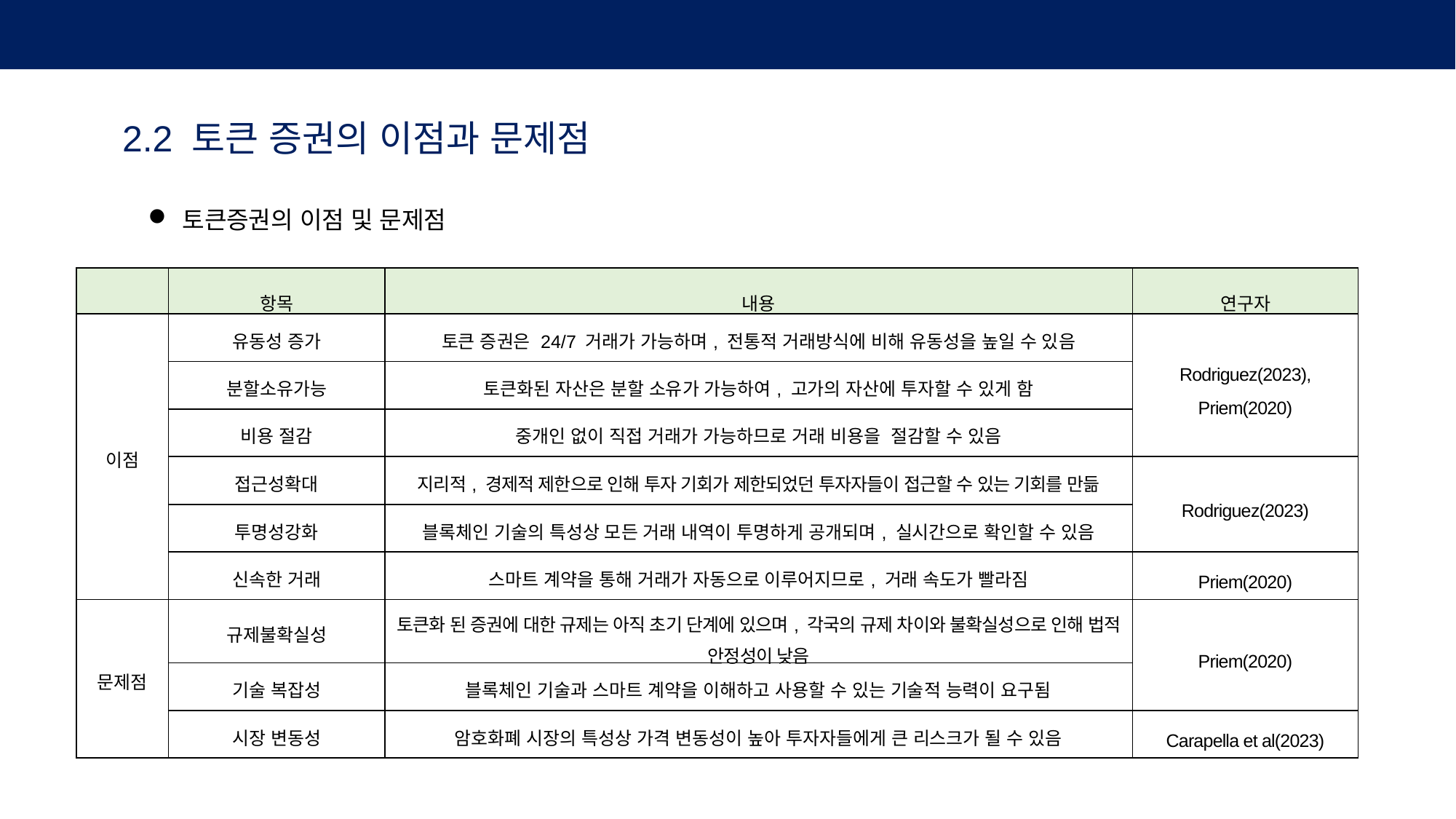

2. 채권토큰의 정의 및 내용
2.2 토큰 증권의 이점과 문제점
토큰증권의 이점 및 문제점
|  | 항목 | 내용 | 연구자 |
| --- | --- | --- | --- |
| 이점 | 유동성 증가 | 토큰 증권은 24/7 거래가 가능하며, 전통적 거래방식에 비해 유동성을 높일 수 있음 | Rodriguez(2023), Priem(2020) |
|  | 분할소유가능 | 토큰화된 자산은 분할 소유가 가능하여, 고가의 자산에 투자할 수 있게 함 |  |
|  | 비용 절감 | 중개인 없이 직접 거래가 가능하므로 거래 비용을 절감할 수 있음 |  |
|  | 접근성확대 | 지리적, 경제적 제한으로 인해 투자 기회가 제한되었던 투자자들이 접근할 수 있는 기회를 만듦 | Rodriguez(2023) |
|  | 투명성강화 | 블록체인 기술의 특성상 모든 거래 내역이 투명하게 공개되며, 실시간으로 확인할 수 있음 |  |
|  | 신속한 거래 | 스마트 계약을 통해 거래가 자동으로 이루어지므로, 거래 속도가 빨라짐 | Priem(2020) |
| 문제점 | 규제불확실성 | 토큰화 된 증권에 대한 규제는 아직 초기 단계에 있으며, 각국의 규제 차이와 불확실성으로 인해 법적 안정성이 낮음 | Priem(2020) |
|  | 기술 복잡성 | 블록체인 기술과 스마트 계약을 이해하고 사용할 수 있는 기술적 능력이 요구됨 |  |
|  | 시장 변동성 | 암호화폐 시장의 특성상 가격 변동성이 높아 투자자들에게 큰 리스크가 될 수 있음 | Carapella et al(2023) |